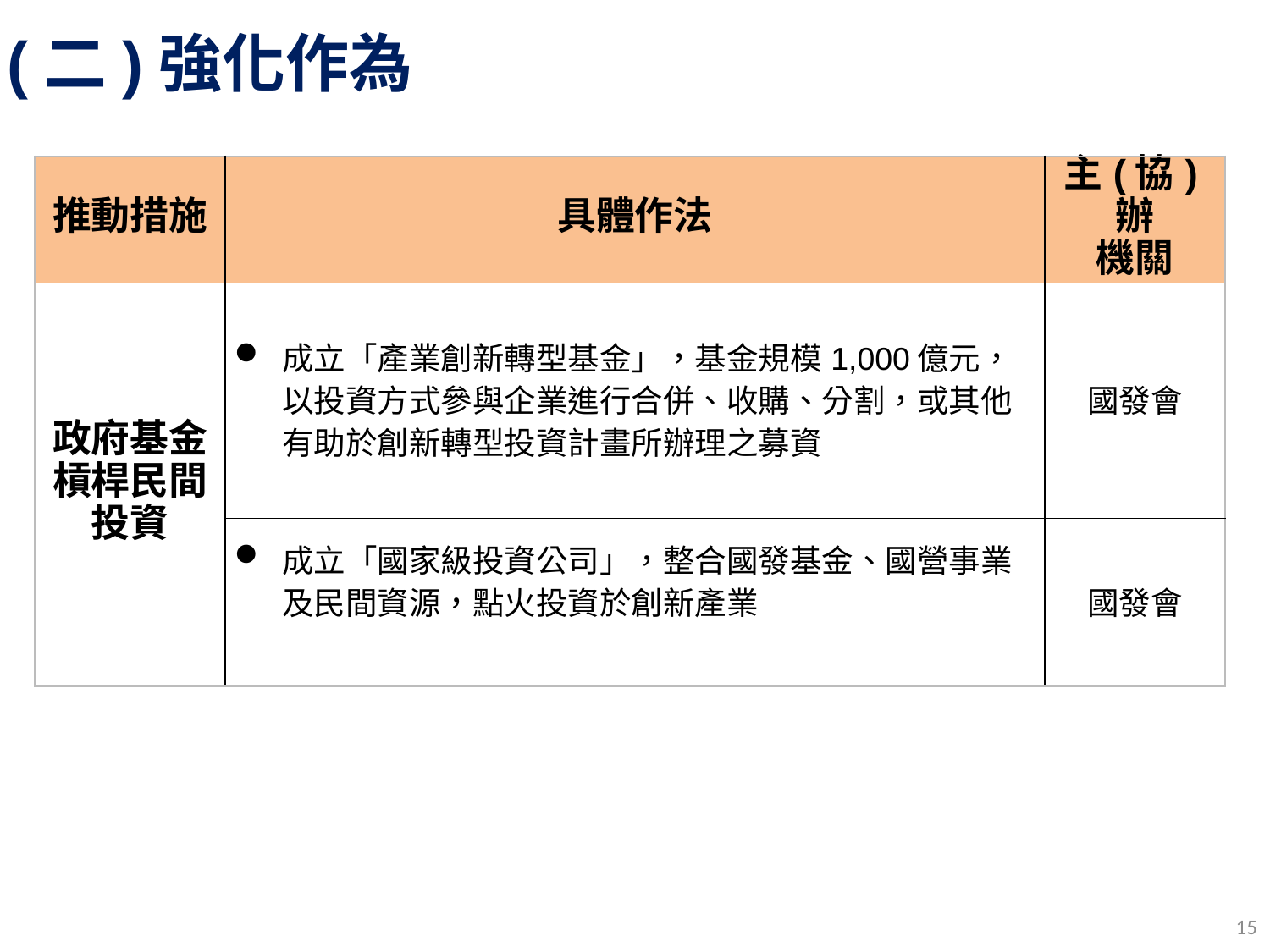

(二)強化作為
| 推動措施 | 具體作法 | 主(協)辦 機關 |
| --- | --- | --- |
| 政府基金槓桿民間投資 | 成立「產業創新轉型基金」，基金規模1,000億元，以投資方式參與企業進行合併、收購、分割，或其他有助於創新轉型投資計畫所辦理之募資 | 國發會 |
|  | 成立「國家級投資公司」，整合國發基金、國營事業及民間資源，點火投資於創新產業 | 國發會 |
15